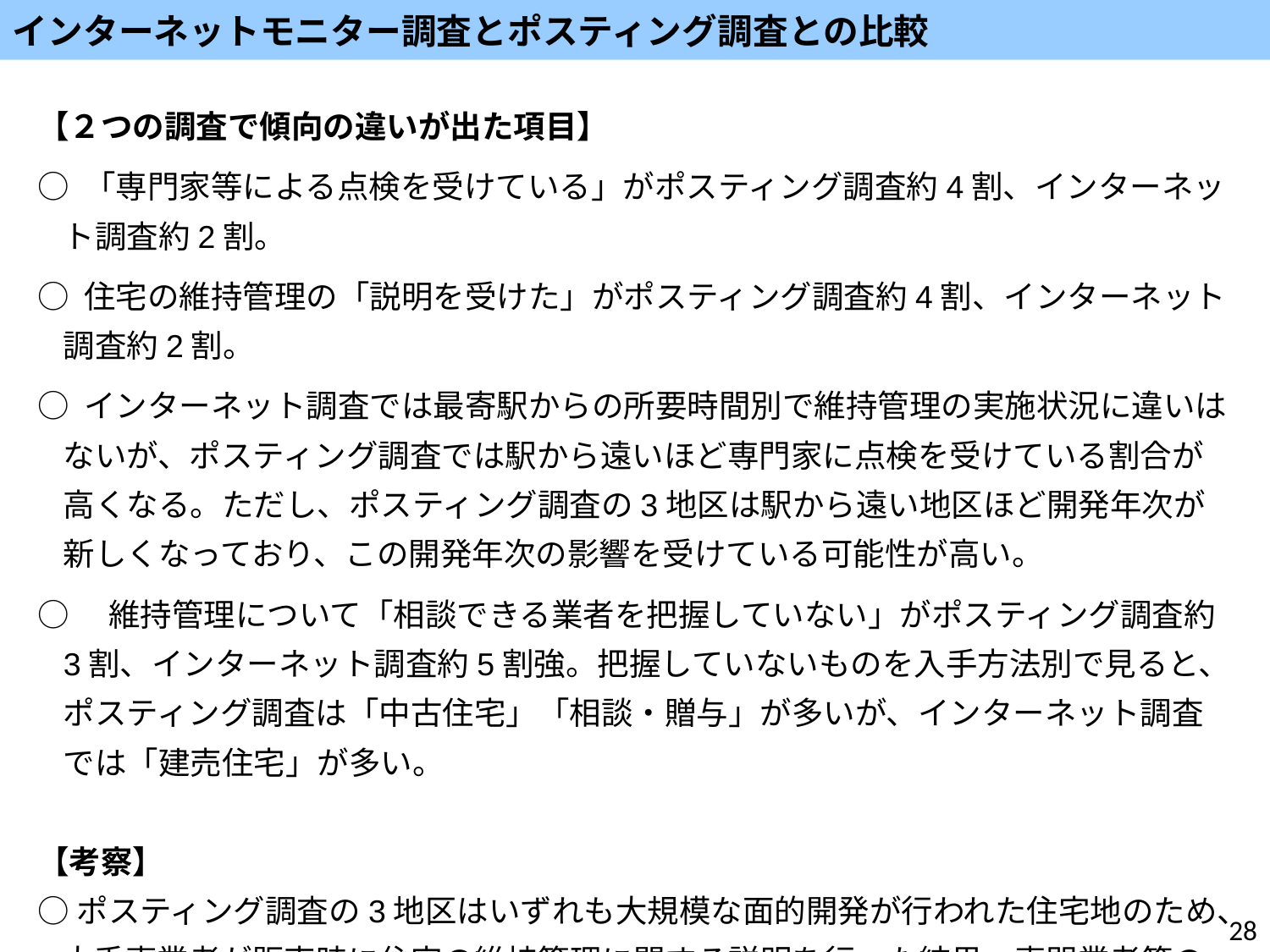

インターネットモニター調査とポスティング調査との比較
【２つの調査で傾向の違いが出た項目】
○ 「専門家等による点検を受けている」がポスティング調査約4割、インターネット調査約2割。
○ 住宅の維持管理の「説明を受けた」がポスティング調査約4割、インターネット調査約2割。
○ インターネット調査では最寄駅からの所要時間別で維持管理の実施状況に違いはないが、ポスティング調査では駅から遠いほど専門家に点検を受けている割合が高くなる。ただし、ポスティング調査の3地区は駅から遠い地区ほど開発年次が新しくなっており、この開発年次の影響を受けている可能性が高い。
○　維持管理について「相談できる業者を把握していない」がポスティング調査約3割、インターネット調査約5割強。把握していないものを入手方法別で見ると、ポスティング調査は「中古住宅」「相談・贈与」が多いが、インターネット調査では「建売住宅」が多い。

【考察】
○ポスティング調査の3地区はいずれも大規模な面的開発が行われた住宅地のため、大手事業者が販売時に住宅の維持管理に関する説明を行った結果、専門業者等の点検を受けている割合や相談できる業者を把握している割合が高くなったと推測される。

28